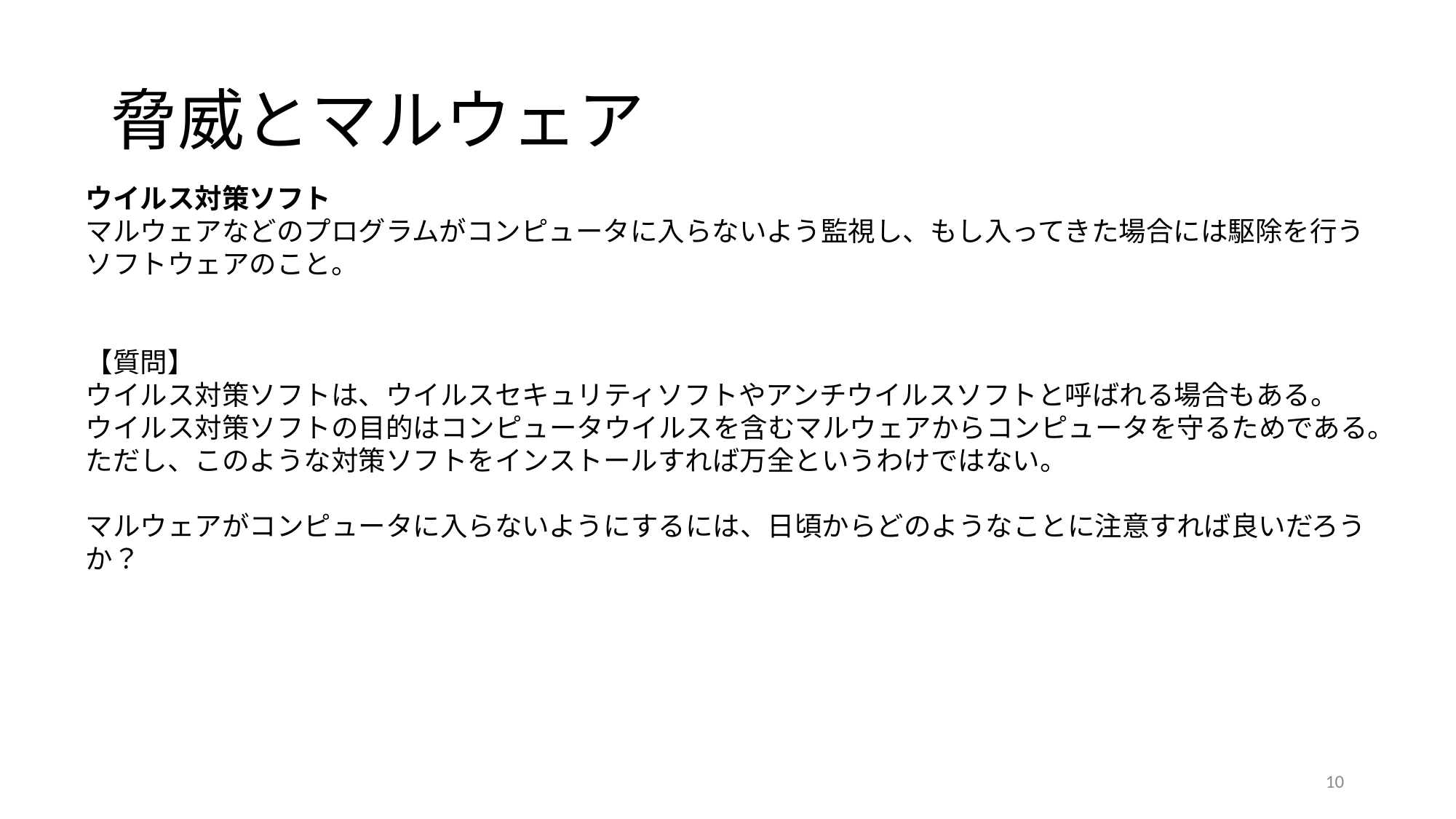

# 脅威とマルウェア
ウイルス対策ソフト
マルウェアなどのプログラムがコンピュータに入らないよう監視し、もし入ってきた場合には駆除を行うソフトウェアのこと。

【質問】
ウイルス対策ソフトは、ウイルスセキュリティソフトやアンチウイルスソフトと呼ばれる場合もある。
ウイルス対策ソフトの目的はコンピュータウイルスを含むマルウェアからコンピュータを守るためである。
ただし、このような対策ソフトをインストールすれば万全というわけではない。

マルウェアがコンピュータに入らないようにするには、日頃からどのようなことに注意すれば良いだろうか？

10